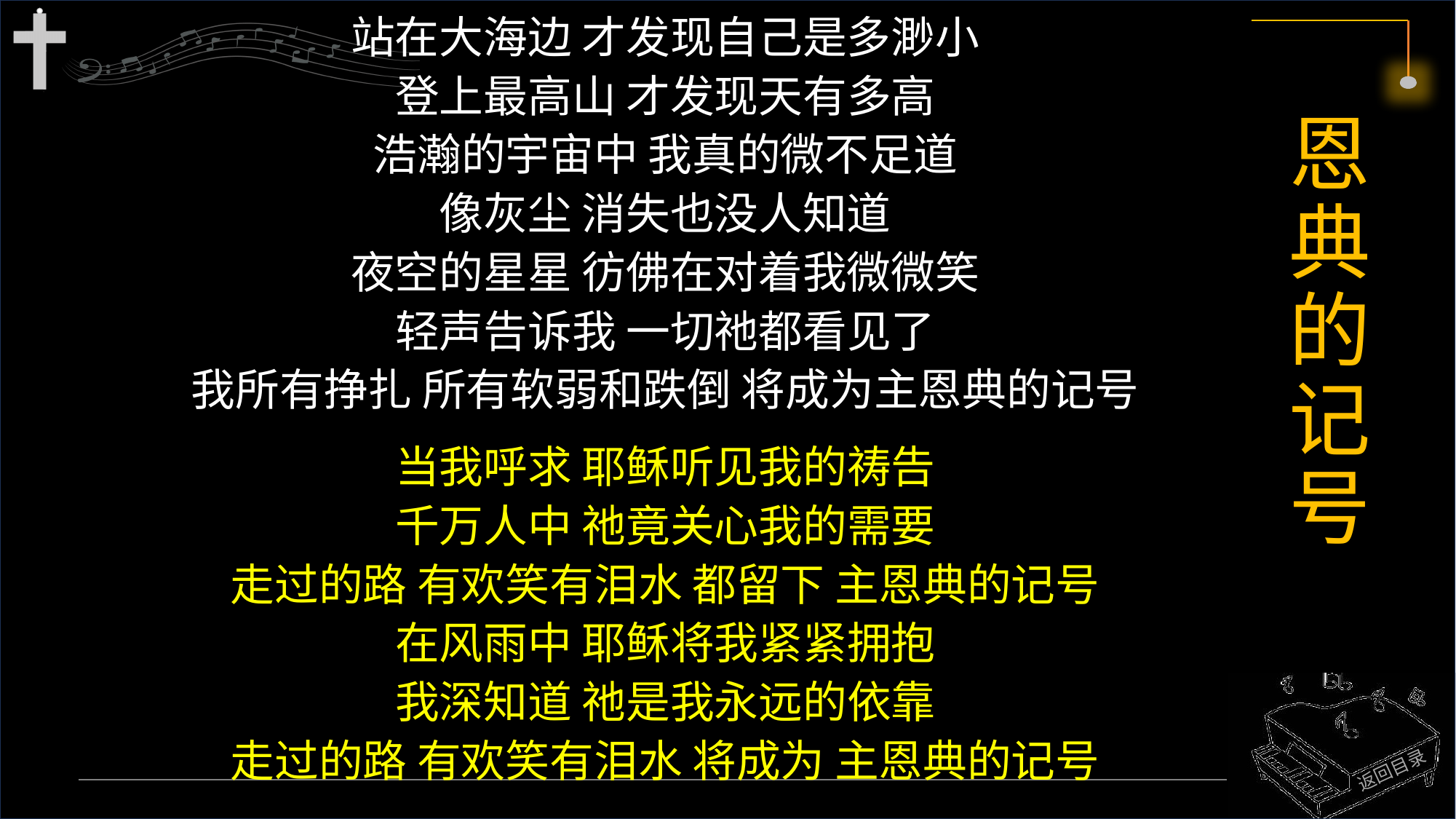

站在大海边 才发现自己是多渺小
登上最高山 才发现天有多高
浩瀚的宇宙中 我真的微不足道
像灰尘 消失也没人知道
夜空的星星 彷佛在对着我微微笑
轻声告诉我 一切祂都看见了
我所有挣扎 所有软弱和跌倒 将成为主恩典的记号

当我呼求 耶稣听见我的祷告
千万人中 祂竟关心我的需要
走过的路 有欢笑有泪水 都留下 主恩典的记号
在风雨中 耶稣将我紧紧拥抱
我深知道 祂是我永远的依靠
走过的路 有欢笑有泪水 将成为 主恩典的记号
# 恩典的记号